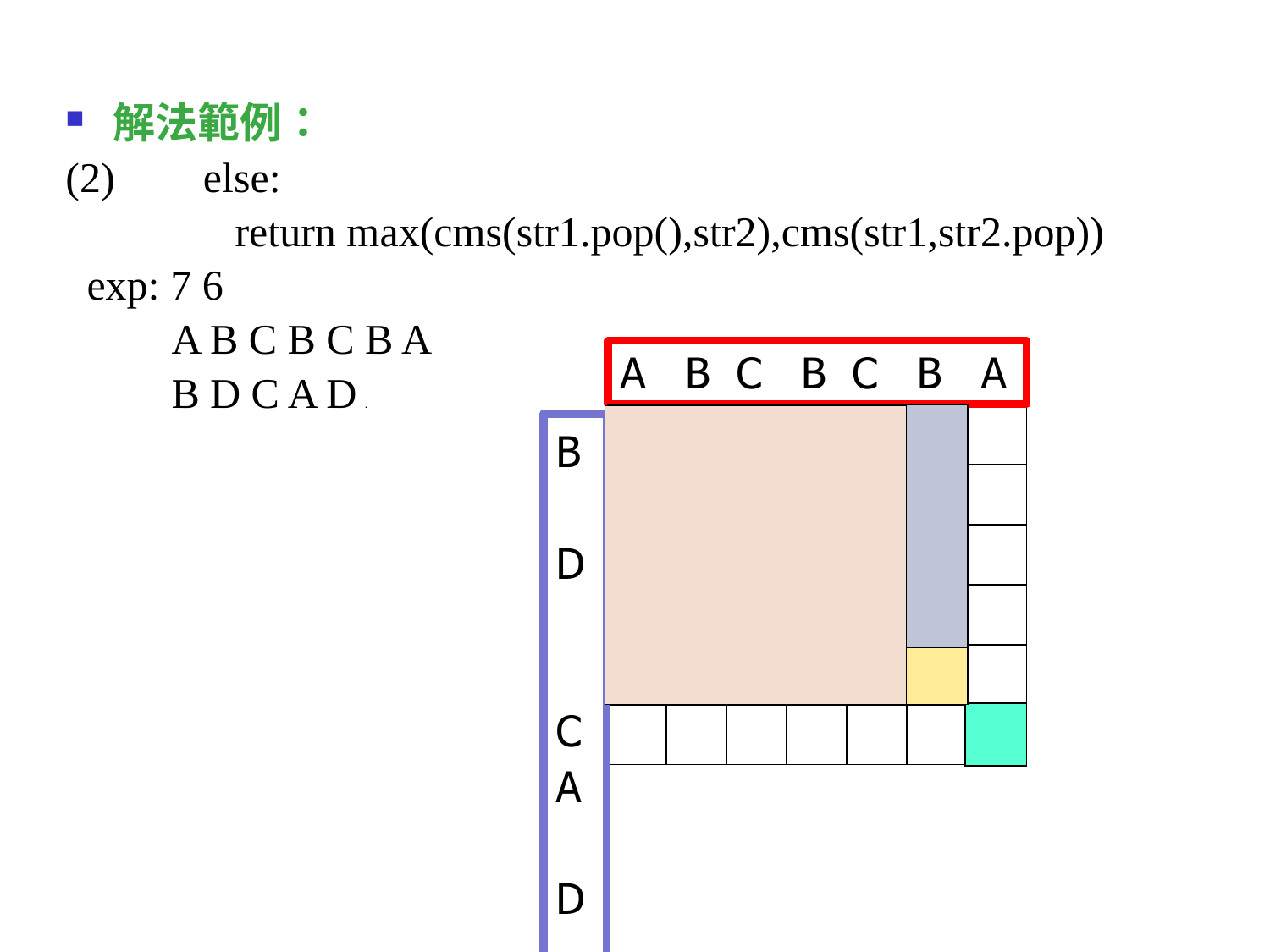

解法範例：
(2)	 else:
	    return max(cms(str1.pop(),str2),cms(str1,str2.pop))
  exp: 7 6
          A B C B C B A
          B D C A D A

A   B  C   B  C   B   A

|  |  |  |  |  |  |  |
| --- | --- | --- | --- | --- | --- | --- |
|  |  |  |  |  |  |  |
|  |  |  |  |  |  |  |
|  |  |  |  |  |  |  |
|  |  |  |  |  |  |  |
|  |  |  |  |  |  |  |

B   D     C A   D   A

4